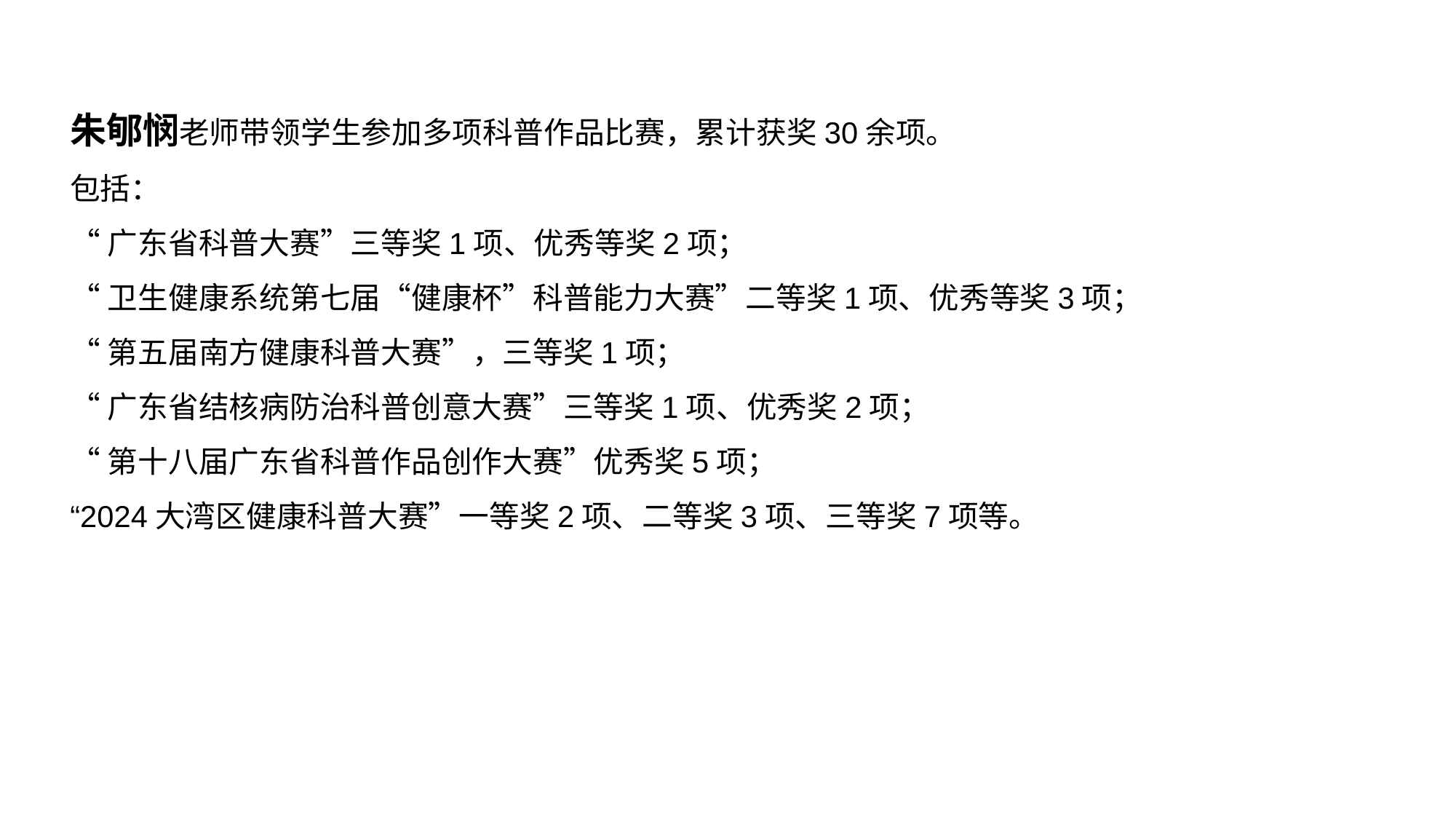

朱郇悯老师带领学生参加多项科普作品比赛，累计获奖30余项。
包括：
“广东省科普大赛”三等奖1项、优秀等奖2项；
“卫生健康系统第七届“健康杯”科普能力大赛”二等奖1项、优秀等奖3项；
“第五届南方健康科普大赛”，三等奖1项；
“广东省结核病防治科普创意大赛”三等奖1项、优秀奖2项；
“第十八届广东省科普作品创作大赛”优秀奖5项；
“2024大湾区健康科普大赛”一等奖2项、二等奖3项、三等奖7项等。